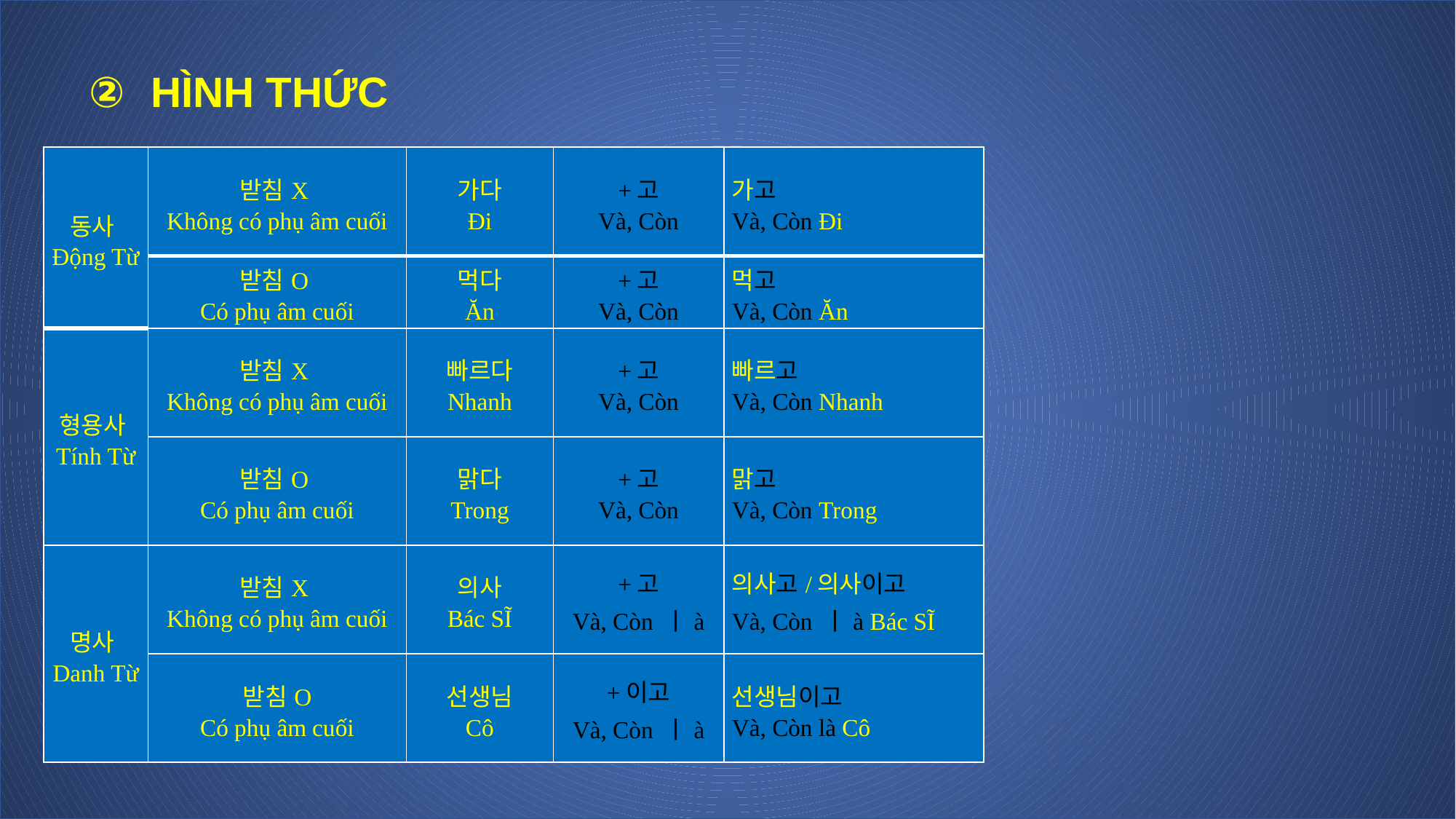

HÌNH THỨC

| 동사 Động Từ | 받침X Không có phụ âm cuối | 가다 Đi | +고 Và, Còn | 가고 Và, Còn Đi |
| --- | --- | --- | --- | --- |
|  | 받침O Có phụ âm cuối | 먹다 Ăn | +고 Và, Còn | 먹고 Và, Còn Ăn |
| 형용사 Tính Từ | 받침X Không có phụ âm cuối | 빠르다 Nhanh | +고 Và, Còn | 빠르고 Và, Còn Nhanh |
|  | 받침O Có phụ âm cuối | 맑다 Trong | +고 Và, Còn | 맑고 Và, Còn Trong |
| 명사 Danh Từ | 받침X Không có phụ âm cuối | 의사 Bác SĨ | +고 Và, Còn ㅣà | 의사고/의사이고 Và, Còn ㅣà Bác SĨ |
|  | 받침O Có phụ âm cuối | 선생님 Cô | +이고 Và, Còn ㅣà | 선생님이고 Và, Còn là Cô |